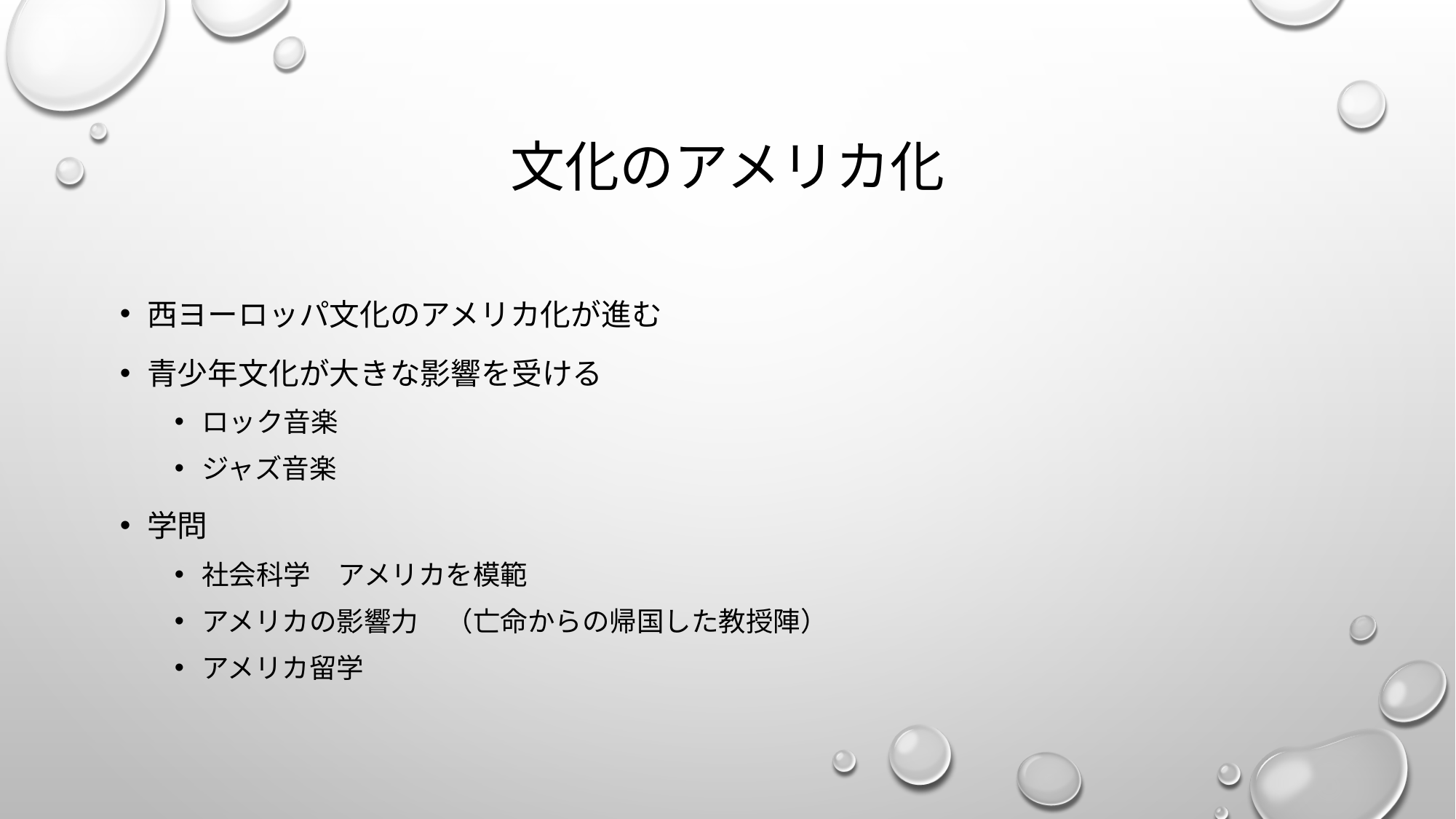

# 文化のアメリカ化
西ヨーロッパ文化のアメリカ化が進む
青少年文化が大きな影響を受ける
ロック音楽
ジャズ音楽
学問
社会科学　アメリカを模範
アメリカの影響力　（亡命からの帰国した教授陣）
アメリカ留学